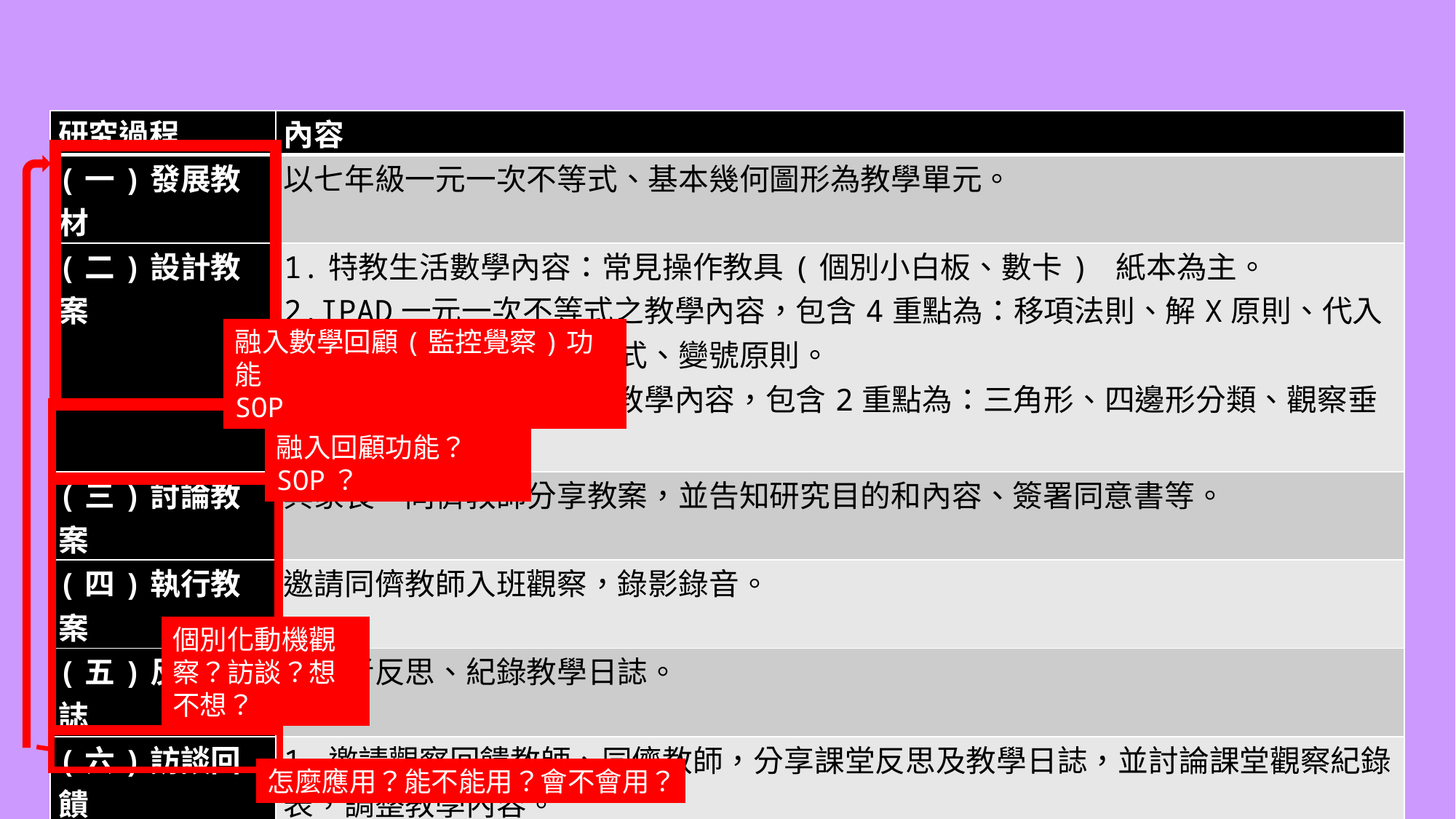

| 研究過程 | 內容 |
| --- | --- |
| (一)發展教材 | 以七年級一元一次不等式、基本幾何圖形為教學單元。 |
| (二)設計教案 | 1.特教生活數學內容：常見操作教具(個別小白板、數卡) 紙本為主。 2.IPAD一元一次不等式之教學內容，包含4重點為：移項法則、解X原則、代入法策略介入、按照題意列式、變號原則。 3.IPAD基本幾何圖形之教學內容，包含2重點為：三角形、四邊形分類、觀察垂直平分線。 |
| (三)討論教案 | 與家長、同儕教師分享教案，並告知研究目的和內容、簽署同意書等。 |
| (四)執行教案 | 邀請同儕教師入班觀察，錄影錄音。 |
| (五)反思日誌 | 研究者反思、紀錄教學日誌。 |
| (六)訪談回饋 | 1.邀請觀察回饋教師、同儕教師，分享課堂反思及教學日誌，並討論課堂觀察紀錄表，調整教學內容。 2.邀請學生回顧上課情形、訪談IPAD介入後，是否較喜愛數學。 3.邀請家長，觀察孩子在家中數學學習情形，並訪談IPAD介入後學習動機是否提升。 4.邀請導師，觀察孩子在原班級數學學習 |
| (七)調整教學 | 整理回饋單、觀察紀錄表、反思日誌之內容，列入教學調整項目。 |

# 研究步驟
融入數學回顧(監控覺察)功能
SOP

融入回顧功能？SOP？

個別化動機觀察？訪談？想不想？

怎麼應用？能不能用？會不會用？